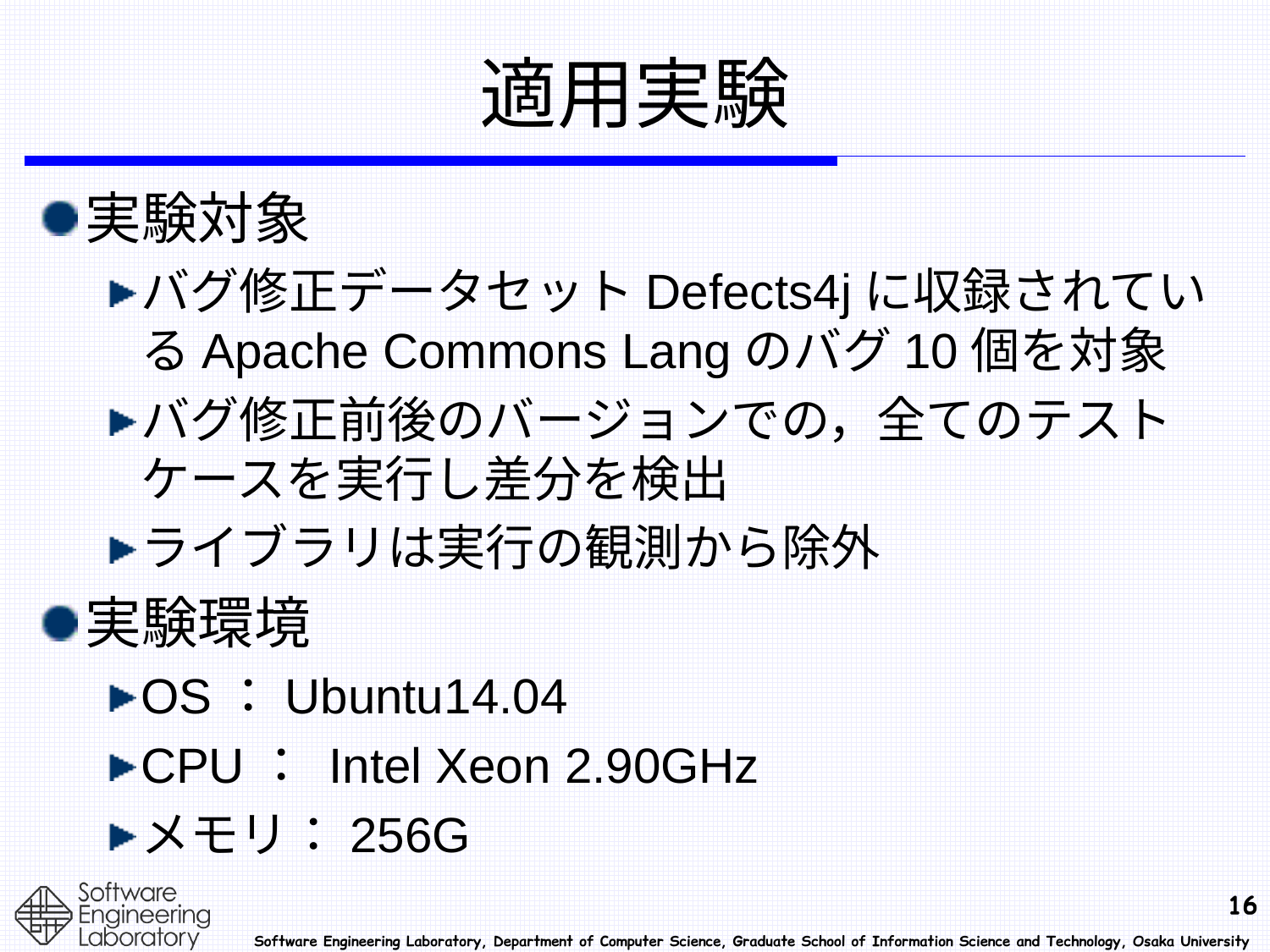

# 適用実験
実験対象
バグ修正データセットDefects4jに収録されているApache Commons Langのバグ10個を対象
バグ修正前後のバージョンでの，全てのテストケースを実行し差分を検出
ライブラリは実行の観測から除外
実験環境
OS：Ubuntu14.04
CPU： Intel Xeon 2.90GHz
メモリ：256G